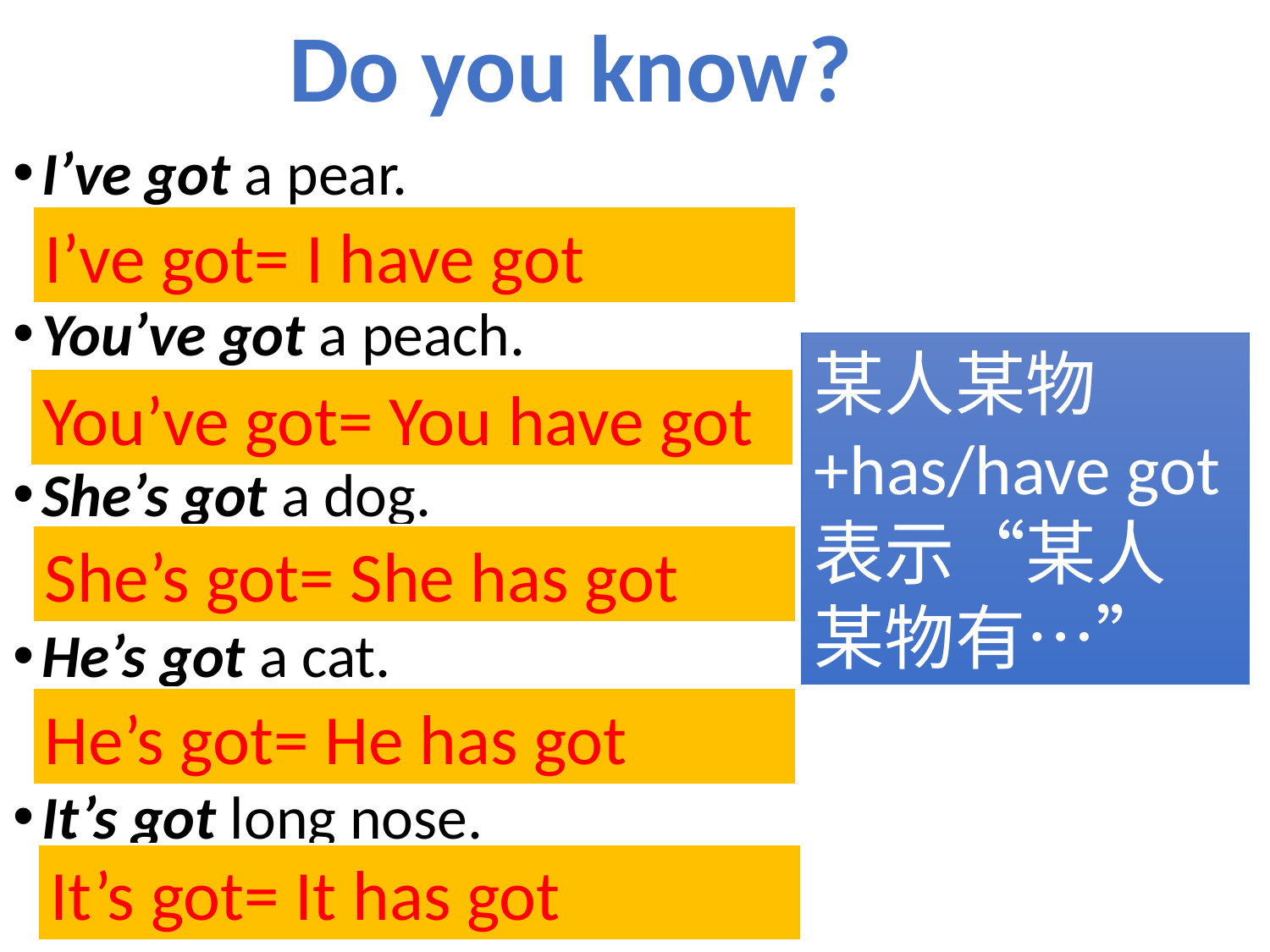

Do you know?
I’ve got a pear.

You’ve got a peach.

She’s got a dog.

He’s got a cat.

It’s got long nose.

I’ve got= I have got
某人某物+has/have got
表示“某人某物有…”
You’ve got= You have got
She’s got= She has got
He’s got= He has got
It’s got= It has got